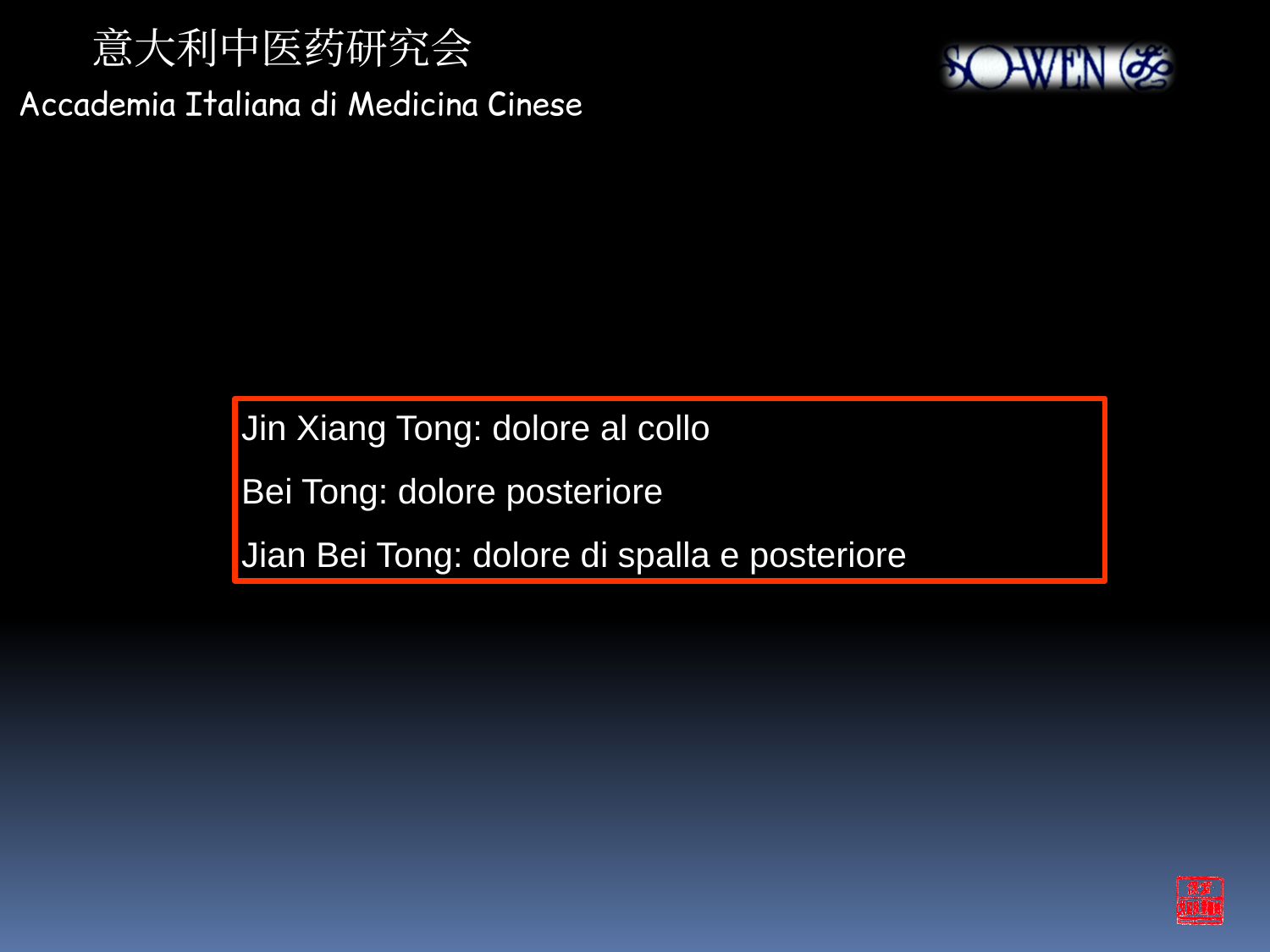

意大利中医药研究会
Accademia Italiana di Medicina Cinese
Jin Xiang Tong: dolore al collo
Bei Tong: dolore posteriore
Jian Bei Tong: dolore di spalla e posteriore